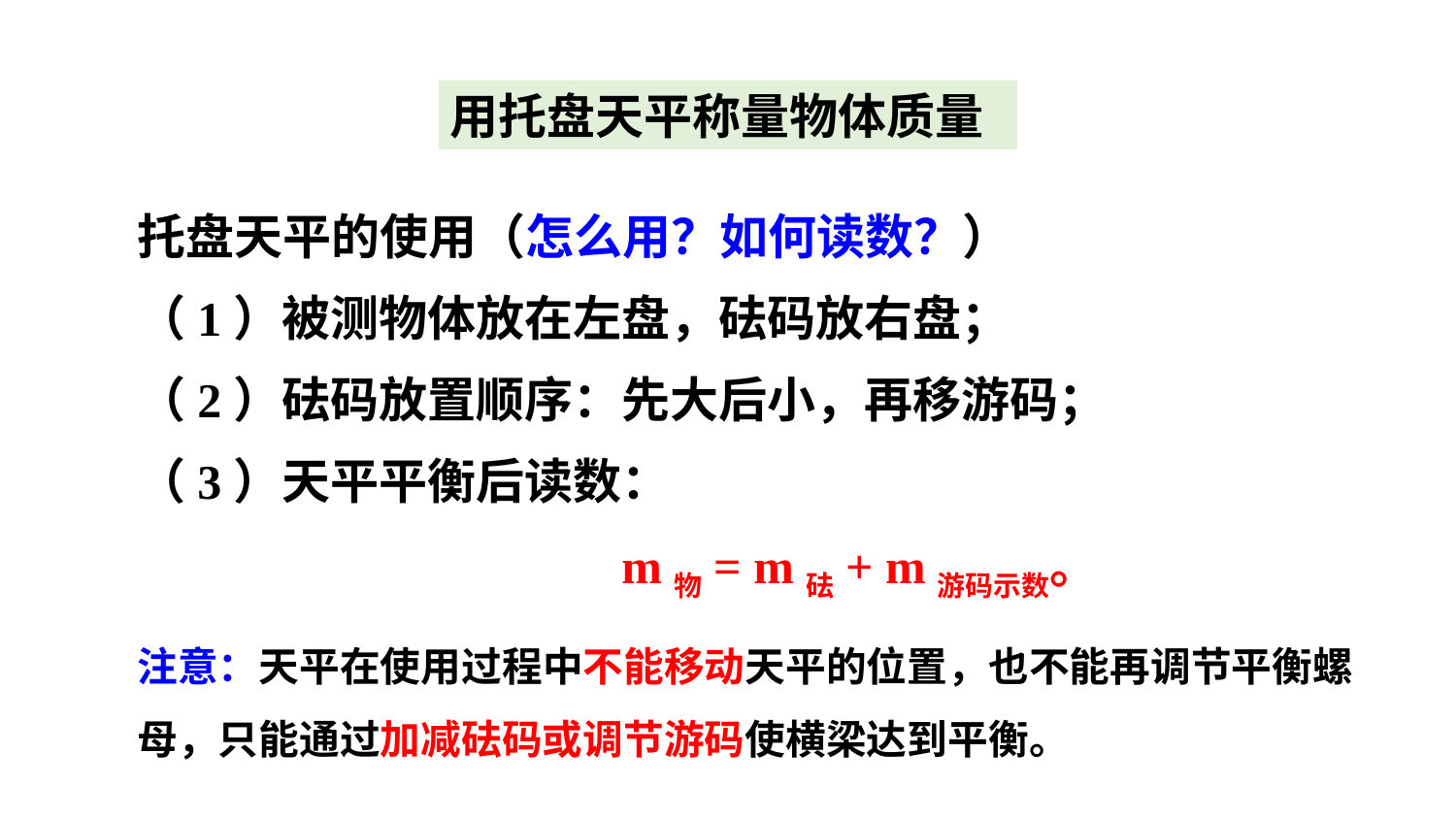

用托盘天平称量物体质量
托盘天平的使用（怎么用？如何读数？）
（1）被测物体放在左盘，砝码放右盘；
（2）砝码放置顺序：先大后小，再移游码；
（3）天平平衡后读数：
        m物= m砝+ m游码示数。
注意：天平在使用过程中不能移动天平的位置，也不能再调节平衡螺母，只能通过加减砝码或调节游码使横梁达到平衡。